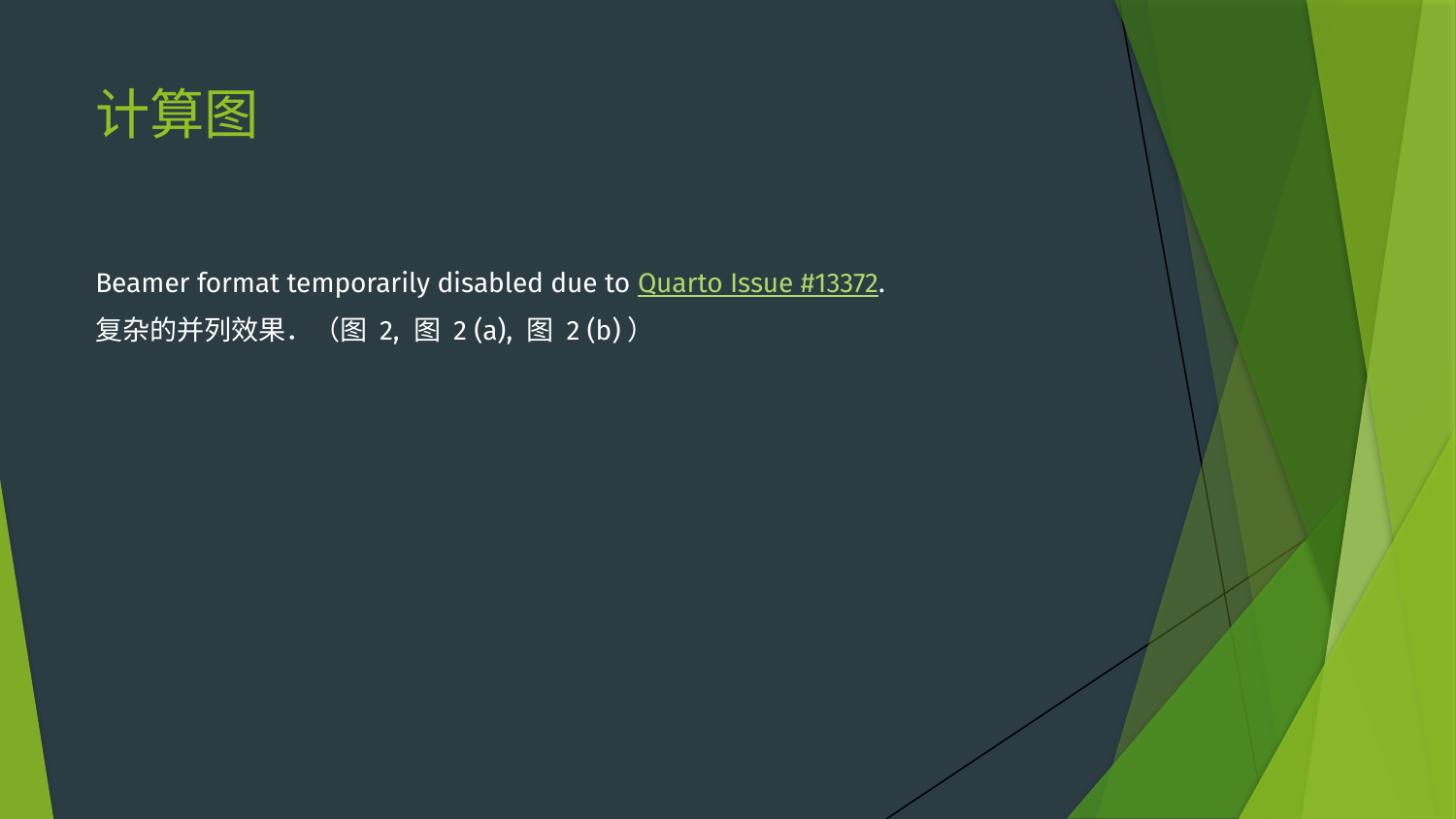

# 计算图
Beamer format temporarily disabled due to Quarto Issue #13372.
复杂的并列效果．（图 2, 图 2 (a), 图 2 (b)）